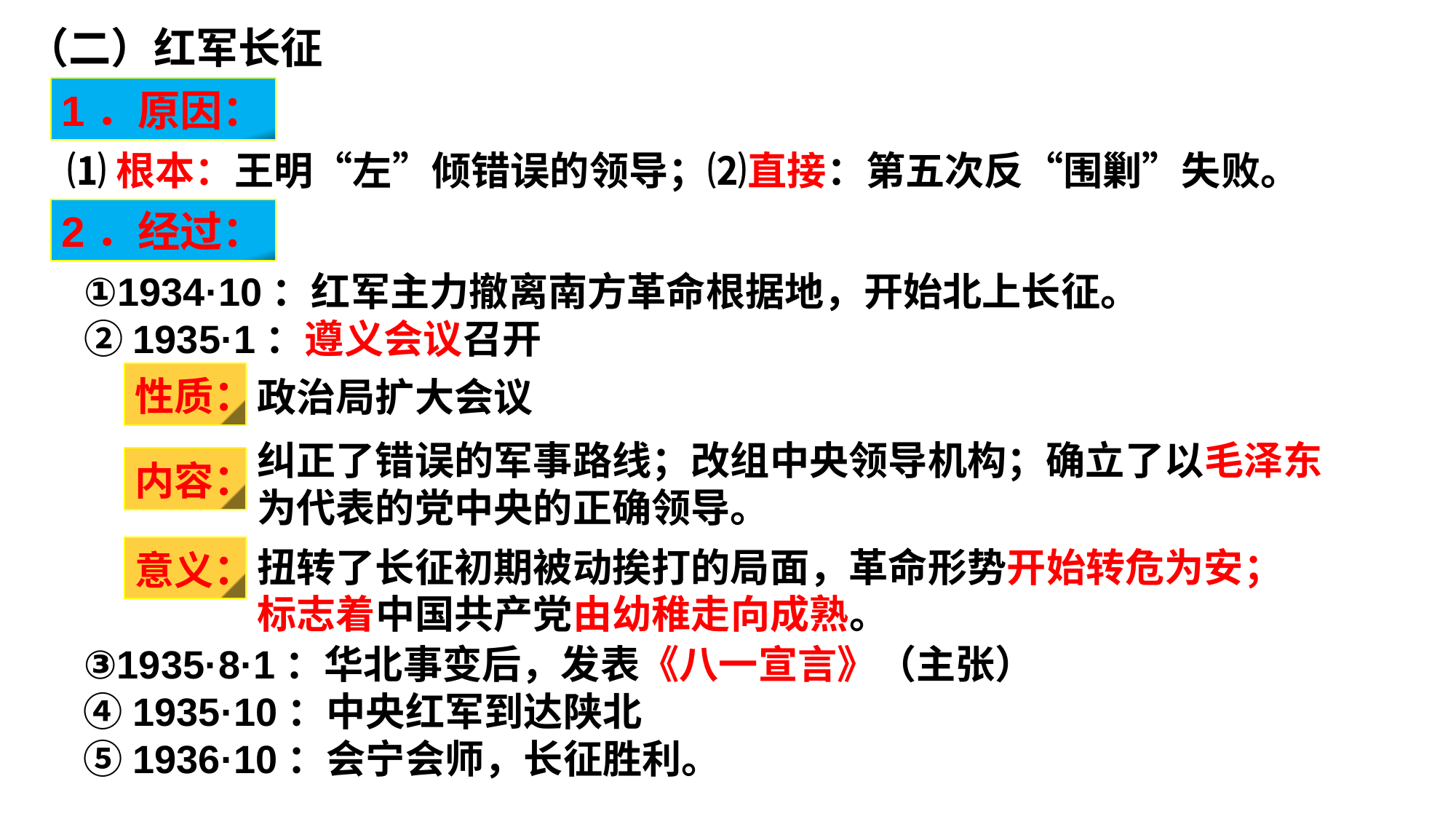

（二）红军长征
1．原因：
⑴根本：王明“左”倾错误的领导；⑵直接：第五次反“围剿”失败。
2．经过：
①1934·10：红军主力撤离南方革命根据地，开始北上长征。
②1935·1：遵义会议召开
性质：
政治局扩大会议
纠正了错误的军事路线；改组中央领导机构；确立了以毛泽东为代表的党中央的正确领导。
内容：
意义：
扭转了长征初期被动挨打的局面，革命形势开始转危为安；标志着中国共产党由幼稚走向成熟。
③1935·8·1：华北事变后，发表《八一宣言》（主张）
④1935·10：中央红军到达陕北
⑤1936·10：会宁会师，长征胜利。